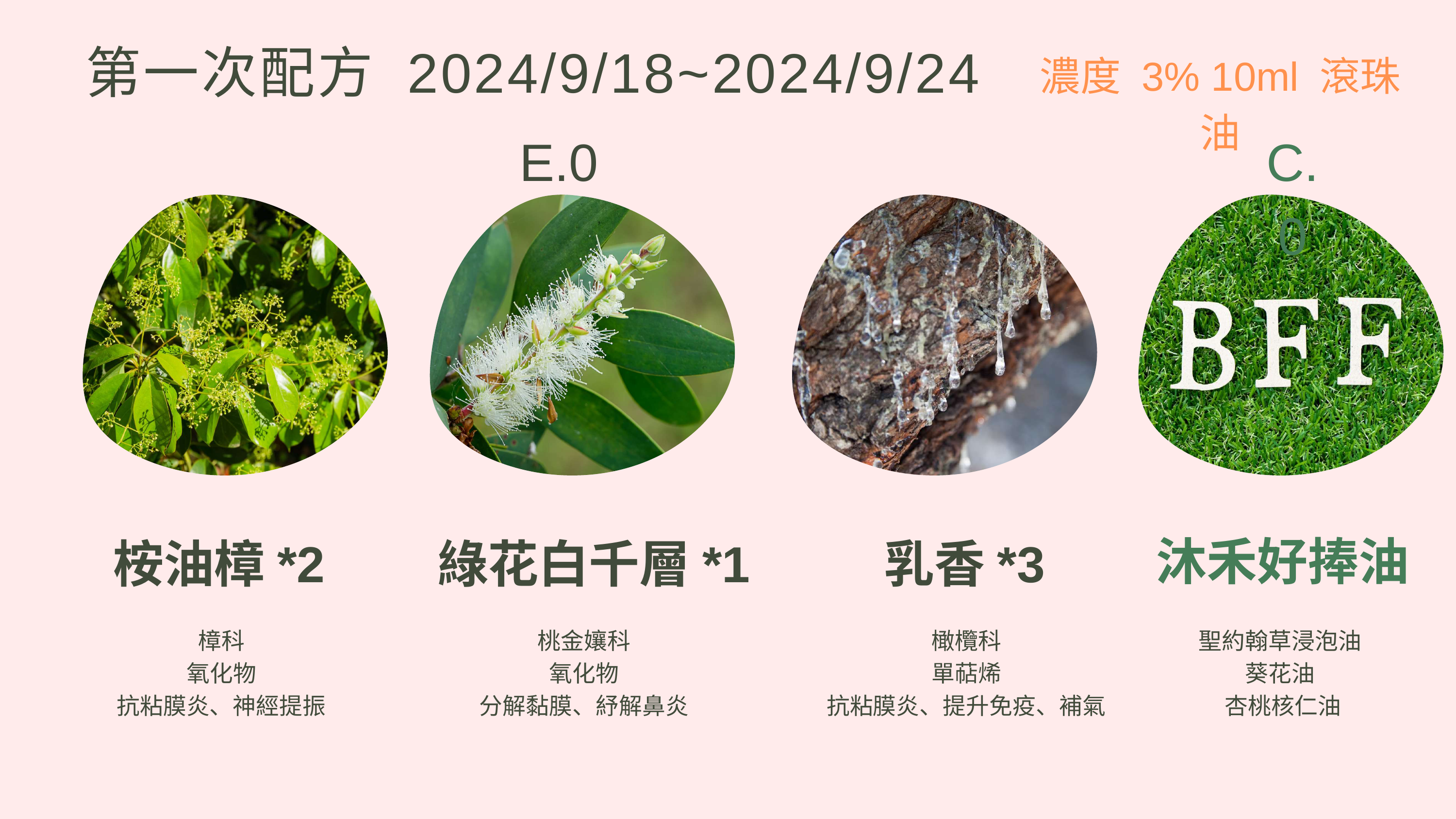

第一次配方 2024/9/18~2024/9/24
濃度 3% 10ml 滾珠油
E.0
C.0

沐禾好捧油
桉油樟*2
綠花白千層*1
乳香*3
樟科
氧化物
抗粘膜炎、神經提振
桃金孃科
氧化物
分解黏膜、紓解鼻炎
橄欖科
單萜烯
抗粘膜炎、提升免疫、補氣
聖約翰草浸泡油
葵花油
杏桃核仁油